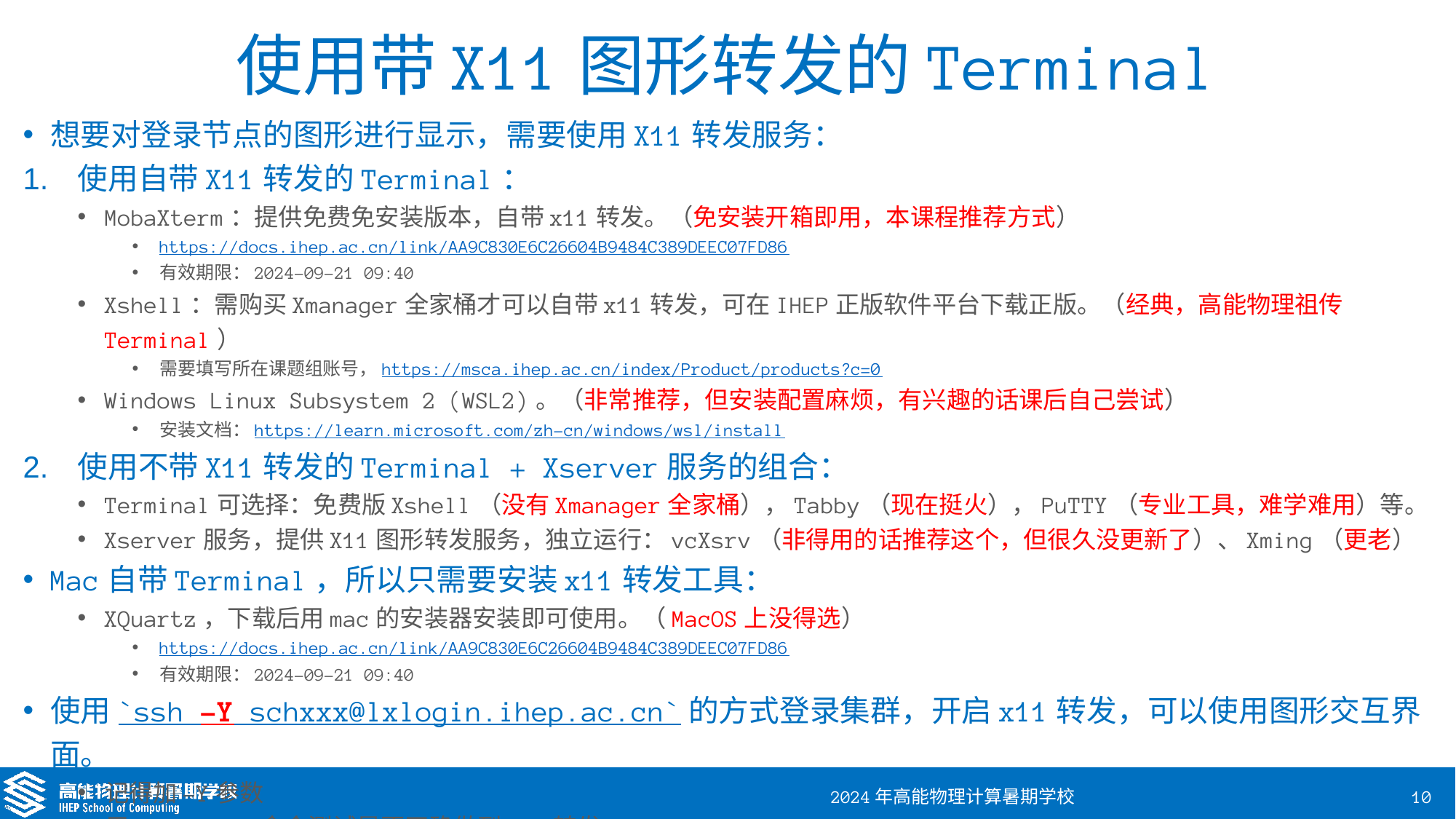

# 使用带X11图形转发的Terminal
想要对登录节点的图形进行显示，需要使用X11转发服务：
使用自带X11转发的Terminal：
MobaXterm：提供免费免安装版本，自带x11转发。（免安装开箱即用，本课程推荐方式）
https://docs.ihep.ac.cn/link/AA9C830E6C26604B9484C389DEEC07FD86
有效期限：2024-09-21 09:40
Xshell：需购买Xmanager全家桶才可以自带x11转发，可在IHEP正版软件平台下载正版。（经典，高能物理祖传Terminal）
需要填写所在课题组账号，https://msca.ihep.ac.cn/index/Product/products?c=0
Windows Linux Subsystem 2 (WSL2)。（非常推荐，但安装配置麻烦，有兴趣的话课后自己尝试）
安装文档：https://learn.microsoft.com/zh-cn/windows/wsl/install
使用不带X11转发的Terminal + Xserver服务的组合：
Terminal可选择：免费版Xshell（没有Xmanager全家桶），Tabby（现在挺火），PuTTY（专业工具，难学难用）等。
Xserver服务，提供X11图形转发服务，独立运行：vcXsrv（非得用的话推荐这个，但很久没更新了）、Xming（更老）
Mac自带Terminal，所以只需要安装x11转发工具：
XQuartz，下载后用mac的安装器安装即可使用。（MacOS上没得选）
https://docs.ihep.ac.cn/link/AA9C830E6C26604B9484C389DEEC07FD86
有效期限：2024-09-21 09:40
使用`ssh –Y schxxx@lxlogin.ihep.ac.cn`的方式登录集群，开启x11转发，可以使用图形交互界面。
记得加-Y参数
用`display`命令测试是否正确做到x11转发。
2024年高能物理计算暑期学校
10